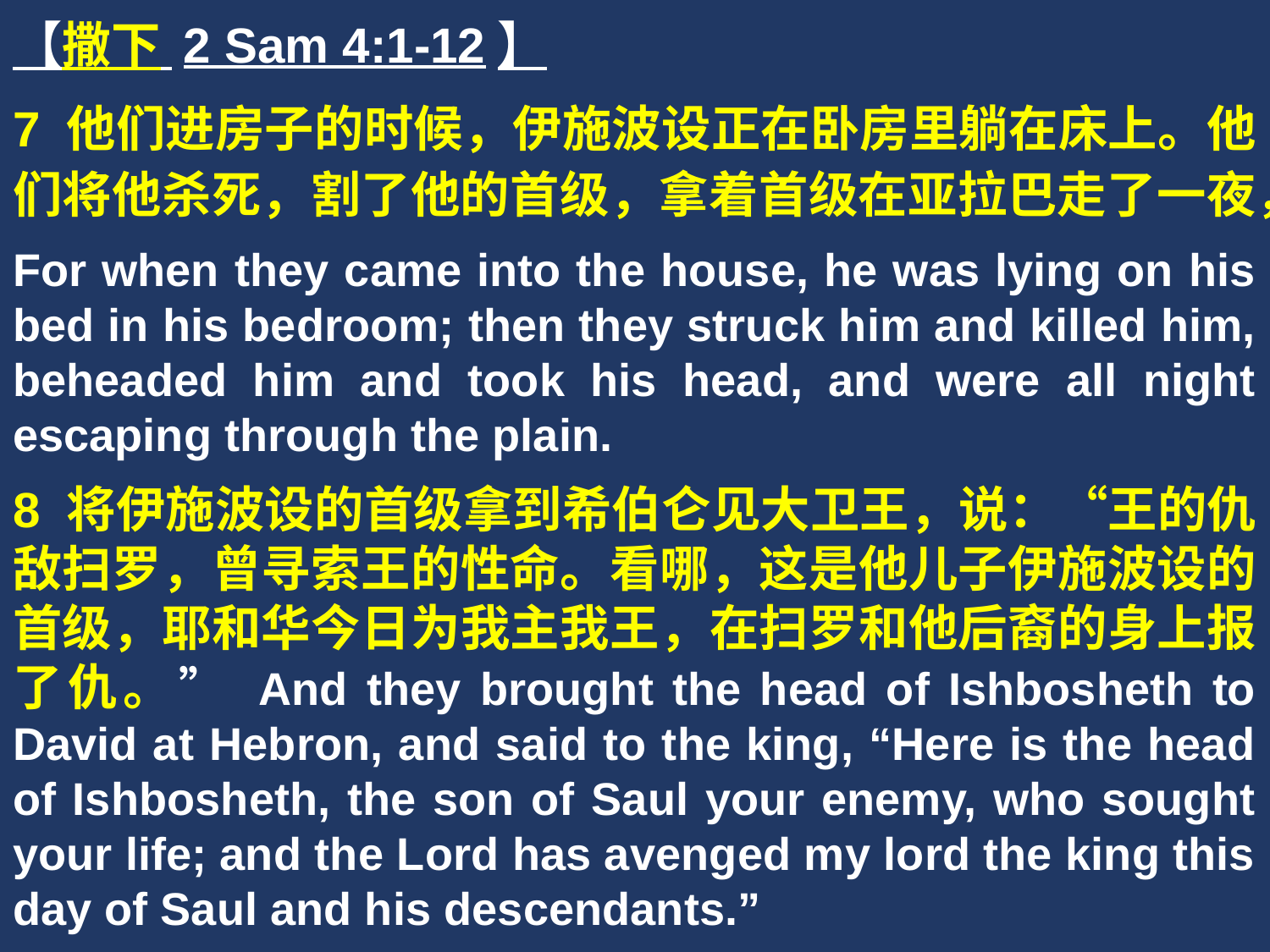

【撒下 2 Sam 4:1-12】
7 他们进房子的时候，伊施波设正在卧房里躺在床上。他们将他杀死，割了他的首级，拿着首级在亚拉巴走了一夜，
For when they came into the house, he was lying on his bed in his bedroom; then they struck him and killed him, beheaded him and took his head, and were all night escaping through the plain.
8 将伊施波设的首级拿到希伯仑见大卫王，说：“王的仇敌扫罗，曾寻索王的性命。看哪，这是他儿子伊施波设的首级，耶和华今日为我主我王，在扫罗和他后裔的身上报了仇。” And they brought the head of Ishbosheth to David at Hebron, and said to the king, “Here is the head of Ishbosheth, the son of Saul your enemy, who sought your life; and the Lord has avenged my lord the king this day of Saul and his descendants.”